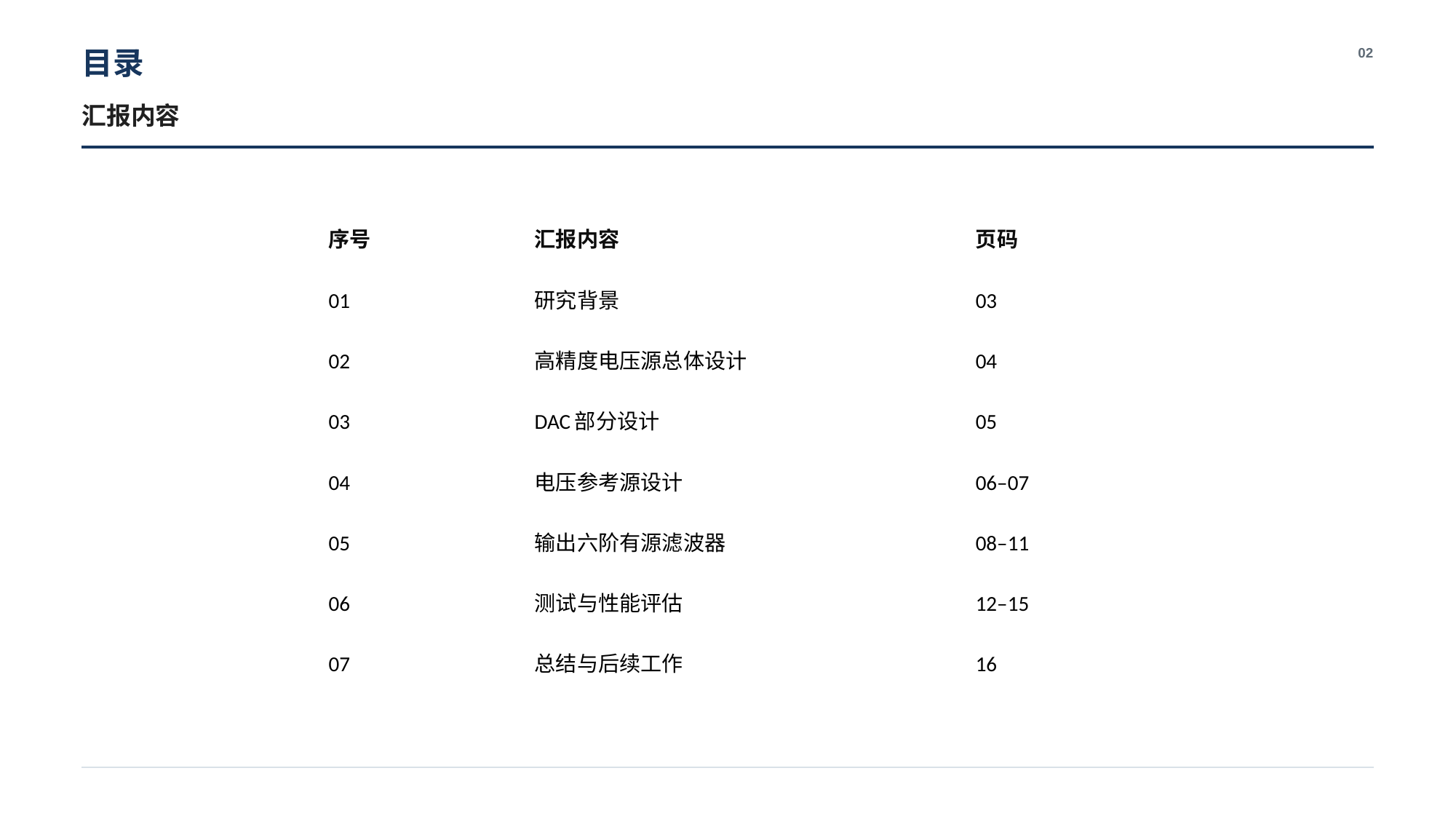

目录
02
汇报内容

| 序号 | 汇报内容 | 页码 |
| --- | --- | --- |
| 01 | 研究背景 | 03 |
| 02 | 高精度电压源总体设计 | 04 |
| 03 | DAC部分设计 | 05 |
| 04 | 电压参考源设计 | 06–07 |
| 05 | 输出六阶有源滤波器 | 08–11 |
| 06 | 测试与性能评估 | 12–15 |
| 07 | 总结与后续工作 | 16 |